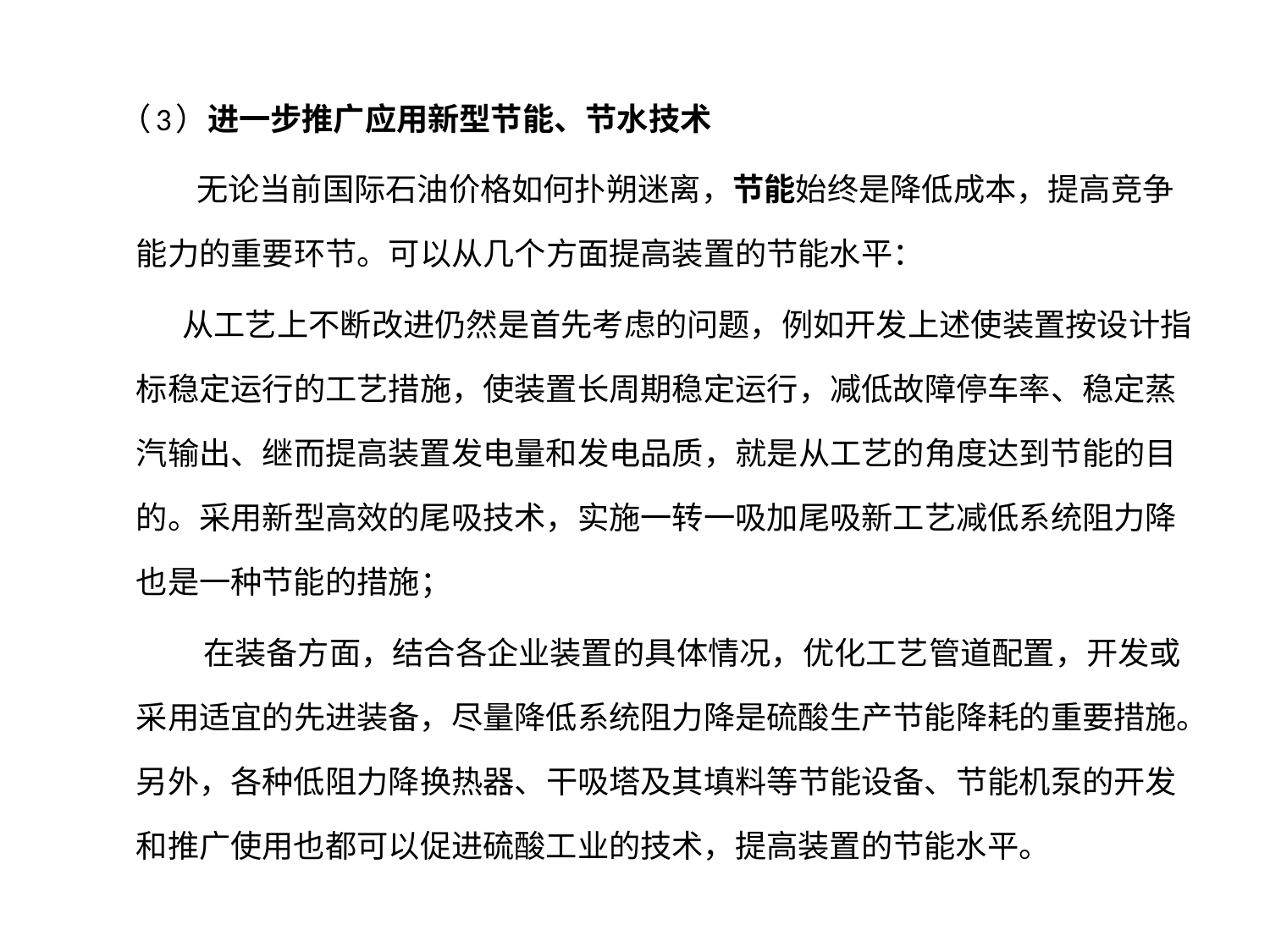

（3）进一步推广应用新型节能、节水技术
               无论当前国际石油价格如何扑朔迷离，节能始终是降低成本，提高竞争能力的重要环节。可以从几个方面提高装置的节能水平：
             从工艺上不断改进仍然是首先考虑的问题，例如开发上述使装置按设计指标稳定运行的工艺措施，使装置长周期稳定运行，减低故障停车率、稳定蒸汽输出、继而提高装置发电量和发电品质，就是从工艺的角度达到节能的目的。采用新型高效的尾吸技术，实施一转一吸加尾吸新工艺减低系统阻力降也是一种节能的措施；
                在装备方面，结合各企业装置的具体情况，优化工艺管道配置，开发或采用适宜的先进装备，尽量降低系统阻力降是硫酸生产节能降耗的重要措施。另外，各种低阻力降换热器、干吸塔及其填料等节能设备、节能机泵的开发和推广使用也都可以促进硫酸工业的技术，提高装置的节能水平。